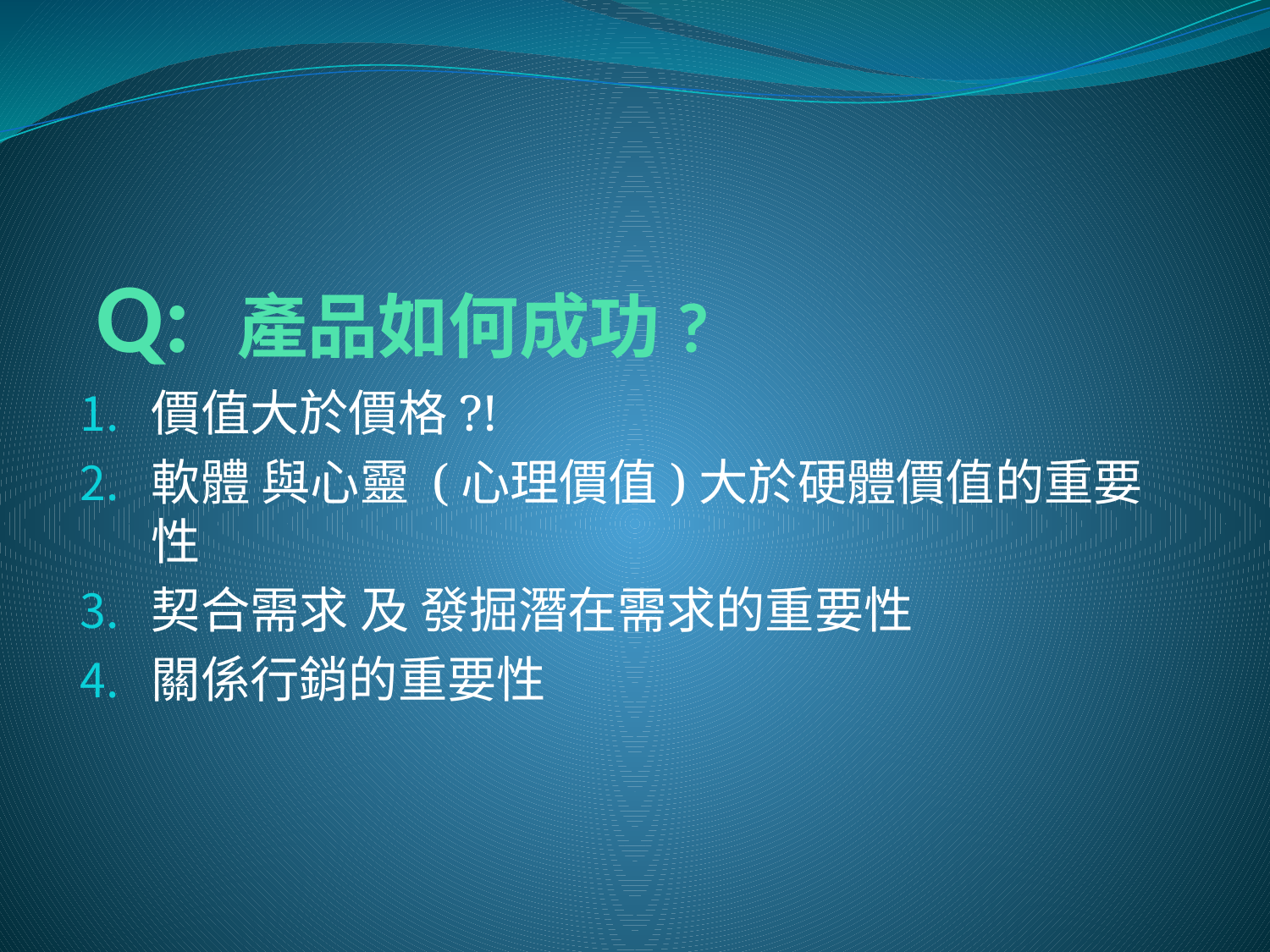

# Q: 產品如何成功?
價值大於價格?!
軟體 與心靈 (心理價值)大於硬體價值的重要性
契合需求 及 發掘潛在需求的重要性
關係行銷的重要性